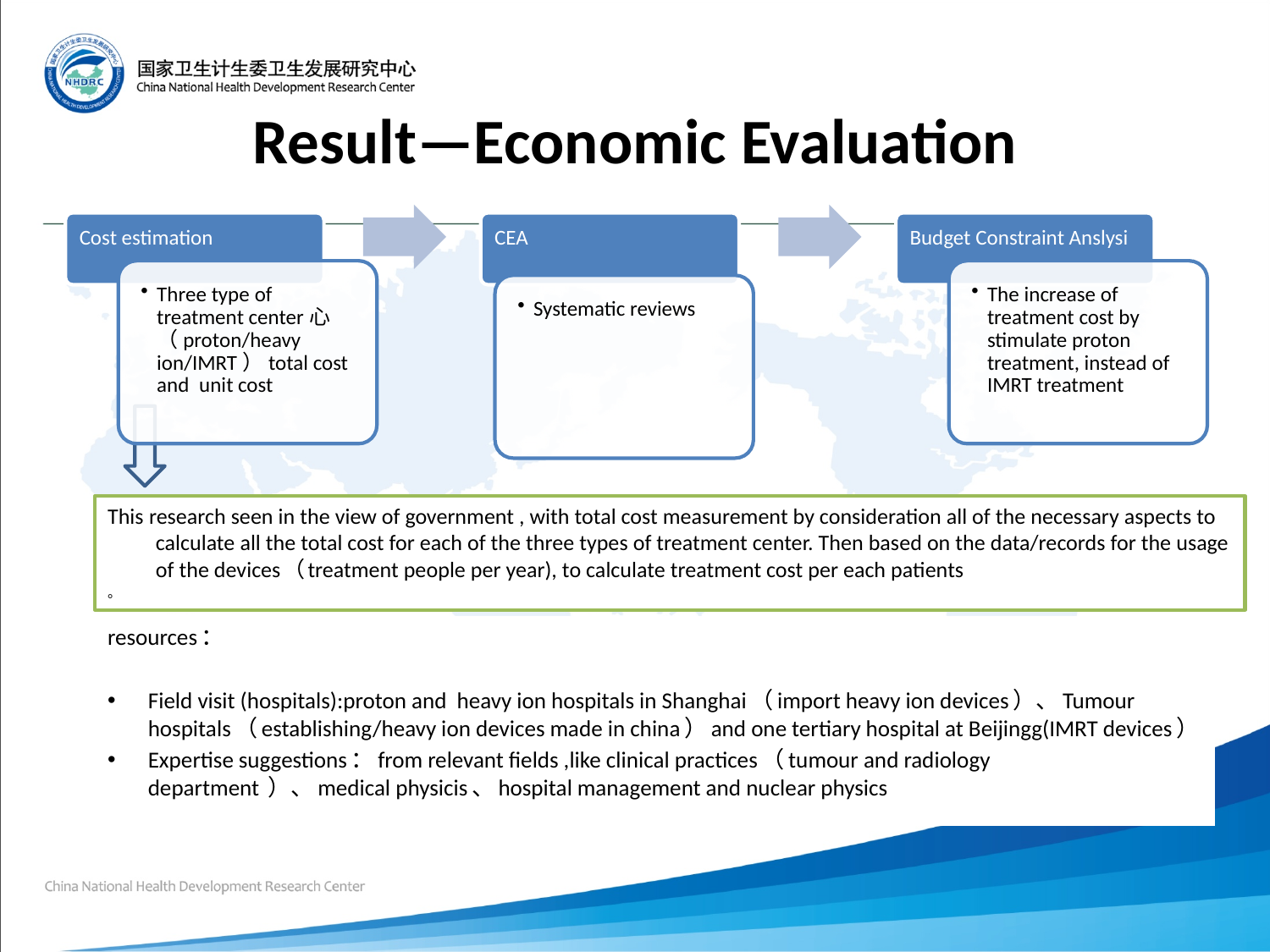

# Result—Economic Evaluation
Cost estimation
Three type of treatment center心（proton/heavy ion/IMRT）total cost and  unit cost

CEA
Systematic reviews

Budget Constraint Anslysi
The increase of treatment cost by  stimulate proton treatment, instead of IMRT treatment

This research seen in the view of government , with total cost measurement by consideration all of the necessary aspects to calculate all the total cost for each of the three types of treatment center. Then based on the data/records for the usage of the devices（treatment people per year), to calculate treatment cost per each patients
。

resources：

Field visit (hospitals):proton and  heavy ion hospitals in Shanghai（import heavy ion devices）、Tumour hospitals（establishing/heavy ion devices made in china）and one tertiary hospital at Beijingg(IMRT devices）
Expertise suggestions：from relevant fields ,like clinical practices（tumour and radiology department ）、medical physicis、hospital management and nuclear physics